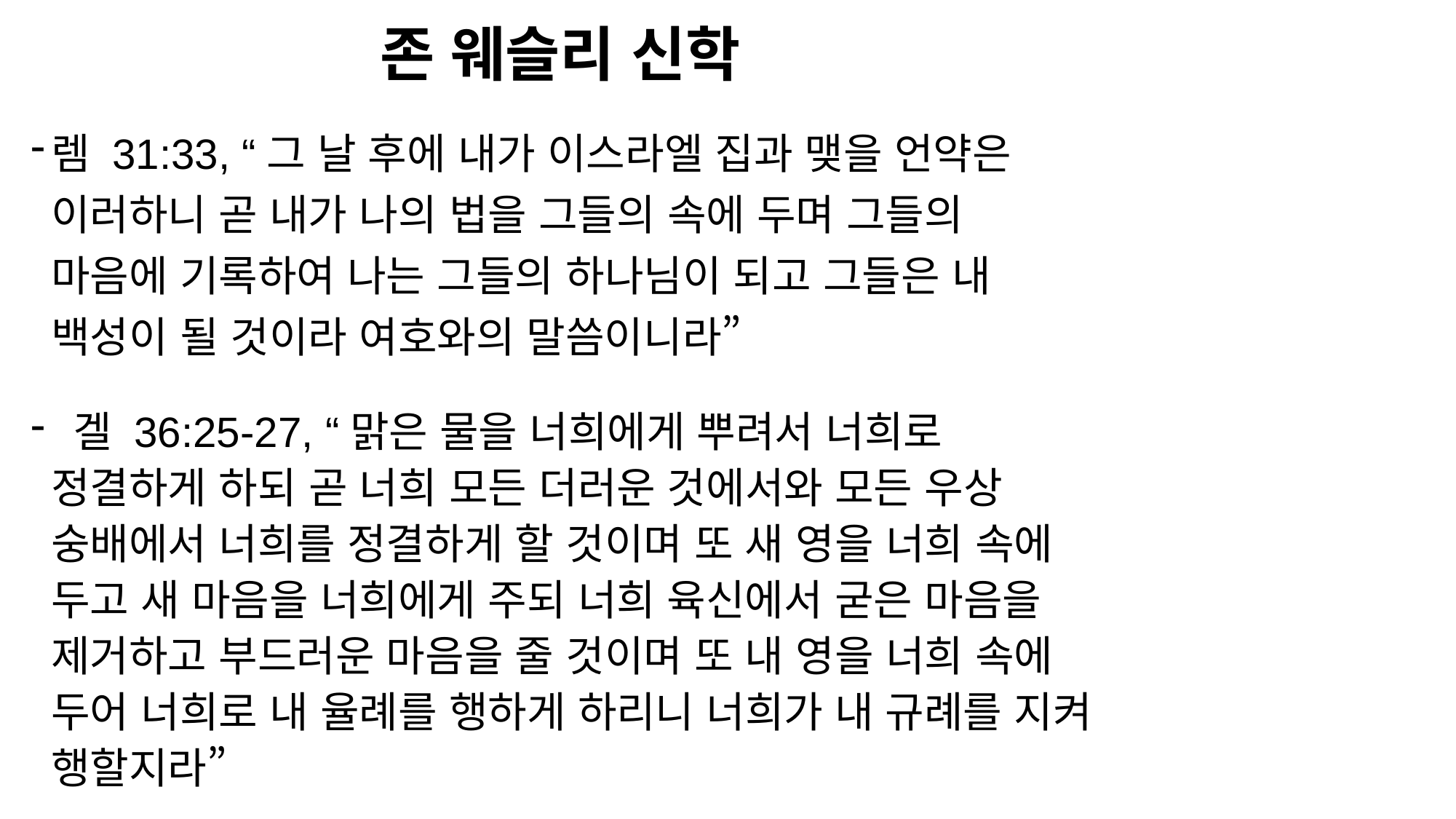

# 존 웨슬리 신학
렘 31:33, “그 날 후에 내가 이스라엘 집과 맺을 언약은 이러하니 곧 내가 나의 법을 그들의 속에 두며 그들의 마음에 기록하여 나는 그들의 하나님이 되고 그들은 내 백성이 될 것이라 여호와의 말씀이니라”
 겔 36:25-27, “맑은 물을 너희에게 뿌려서 너희로 정결하게 하되 곧 너희 모든 더러운 것에서와 모든 우상 숭배에서 너희를 정결하게 할 것이며 또 새 영을 너희 속에 두고 새 마음을 너희에게 주되 너희 육신에서 굳은 마음을 제거하고 부드러운 마음을 줄 것이며 또 내 영을 너희 속에 두어 너희로 내 율례를 행하게 하리니 너희가 내 규례를 지켜 행할지라”